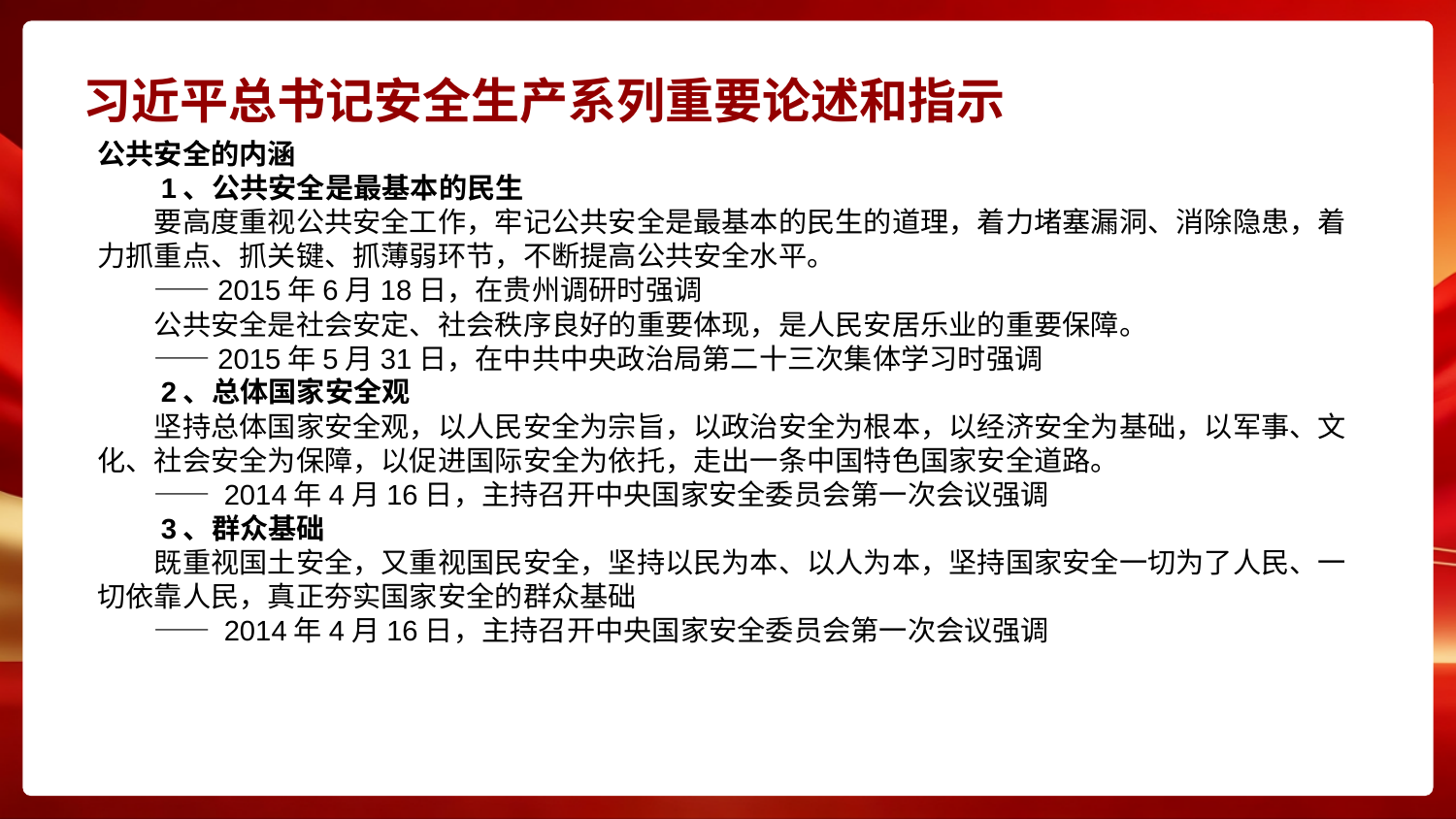

# 习近平总书记安全生产系列重要论述和指示
公共安全的内涵
　　1、公共安全是最基本的民生
　　要高度重视公共安全工作，牢记公共安全是最基本的民生的道理，着力堵塞漏洞、消除隐患，着力抓重点、抓关键、抓薄弱环节，不断提高公共安全水平。
　　——2015年6月18日，在贵州调研时强调
　　公共安全是社会安定、社会秩序良好的重要体现，是人民安居乐业的重要保障。
　　——2015年5月31日，在中共中央政治局第二十三次集体学习时强调
　　2、总体国家安全观
　　坚持总体国家安全观，以人民安全为宗旨，以政治安全为根本，以经济安全为基础，以军事、文化、社会安全为保障，以促进国际安全为依托，走出一条中国特色国家安全道路。
　　—— 2014年4月16日，主持召开中央国家安全委员会第一次会议强调
　　3、群众基础
　　既重视国土安全，又重视国民安全，坚持以民为本、以人为本，坚持国家安全一切为了人民、一切依靠人民，真正夯实国家安全的群众基础
　　—— 2014年4月16日，主持召开中央国家安全委员会第一次会议强调